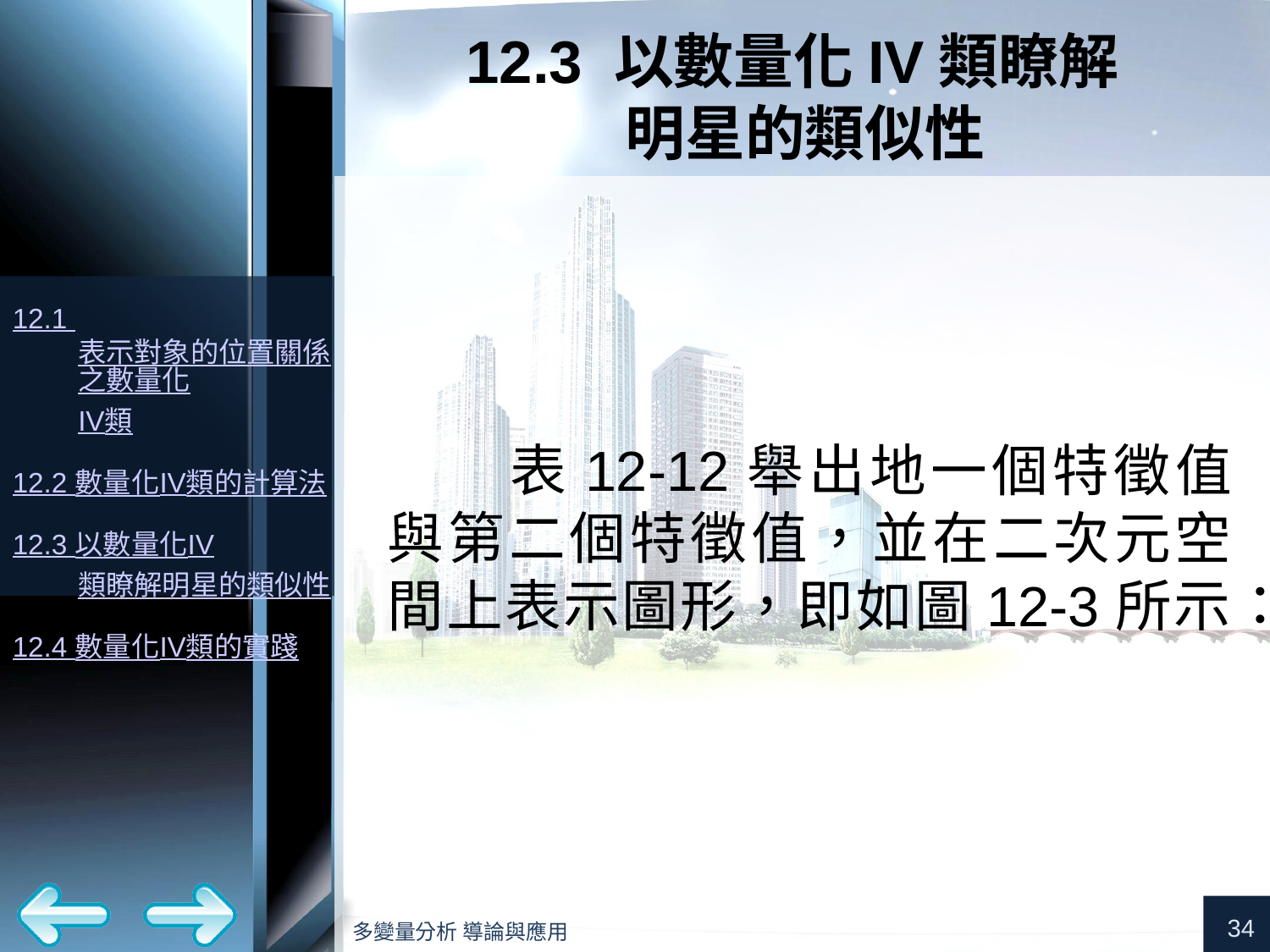

# 12.3 以數量化IV類瞭解 明星的類似性
表12-12舉出地一個特徵值與第二個特徵值，並在二次元空間上表示圖形，即如圖12-3所示：
34
多變量分析 導論與應用